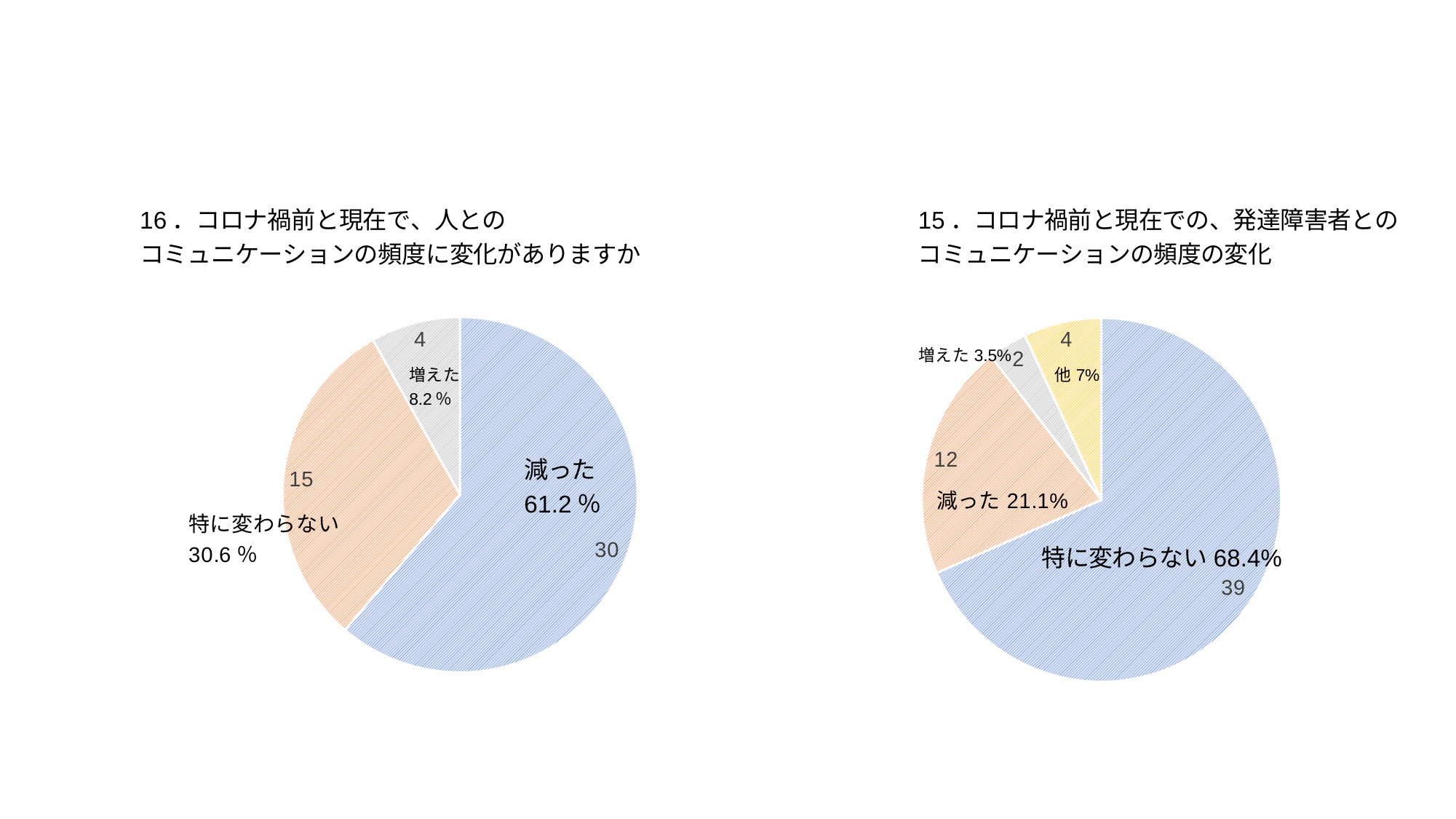

### Chart

| Category |  |
|---|---|
| 人とのコミュニケーションが減った | 30.0 |
| 人とのコミュニケーションの頻度は特に変わらない | 15.0 |
| 人とのコミュニケーションが増えた | 4.0 |

### Chart

| Category |  |
|---|---|
| 発達障害者とのコミュニケーションの頻度は特に変わらない | 39.0 |
| 発達障害者とのコミュニケーションが減った | 12.0 |
| 発達障害者とのコミュニケーションが増えた | 2.0 |
| 他 | 4.0 |